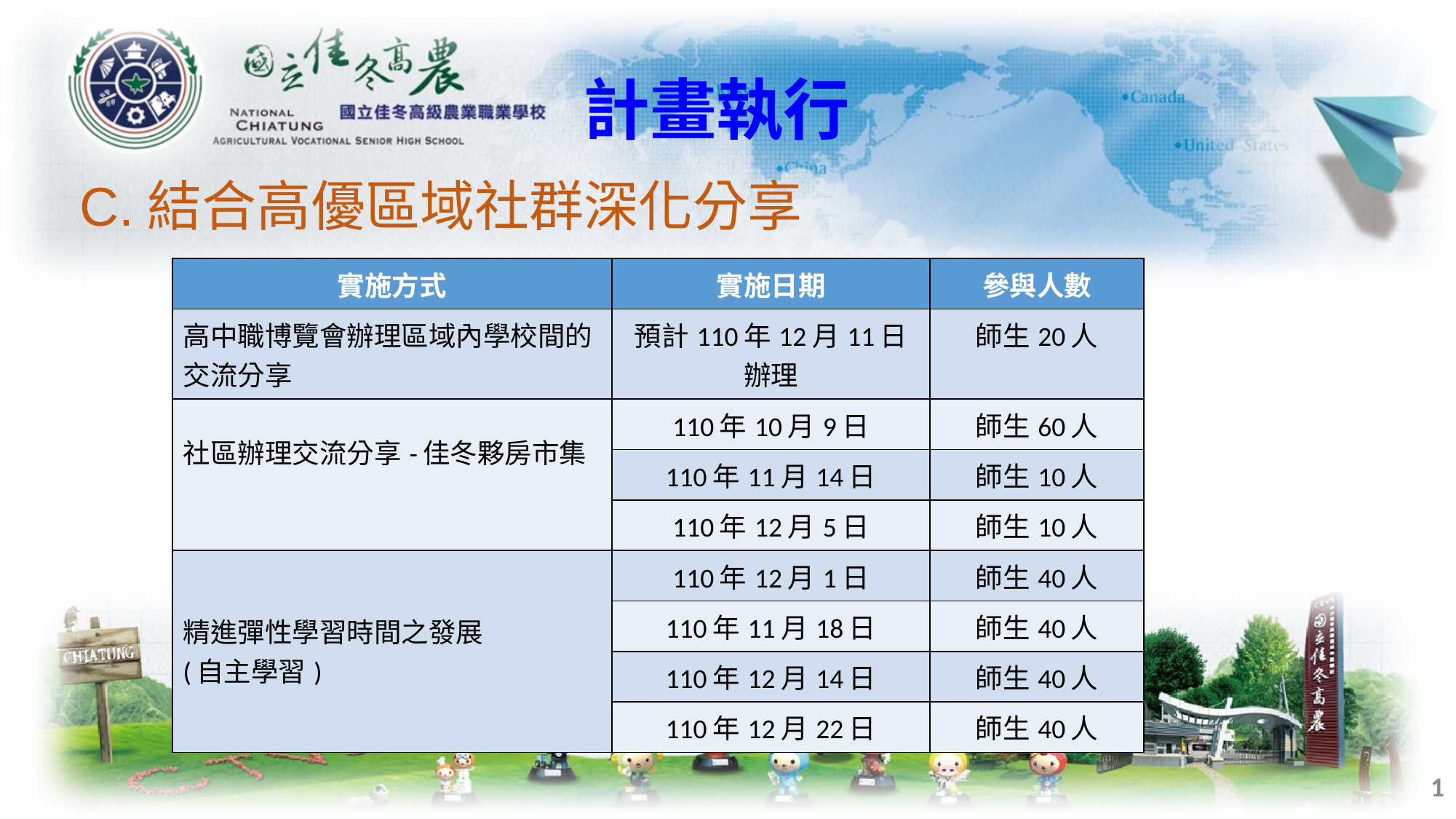

計畫執行
# C.結合高優區域社群深化分享
| 實施方式 | 實施日期 | 參與人數 |
| --- | --- | --- |
| 高中職博覽會辦理區域內學校間的交流分享 | 預計110年12月11日辦理 | 師生20人 |
| 社區辦理交流分享-佳冬夥房市集 | 110年10月9日 | 師生60人 |
|  | 110年11月14日 | 師生10人 |
|  | 110年12月5日 | 師生10人 |
| 精進彈性學習時間之發展 (自主學習) | 110年12月1日 | 師生40人 |
|  | 110年11月18日 | 師生40人 |
|  | 110年12月14日 | 師生40人 |
|  | 110年12月22日 | 師生40人 |
1